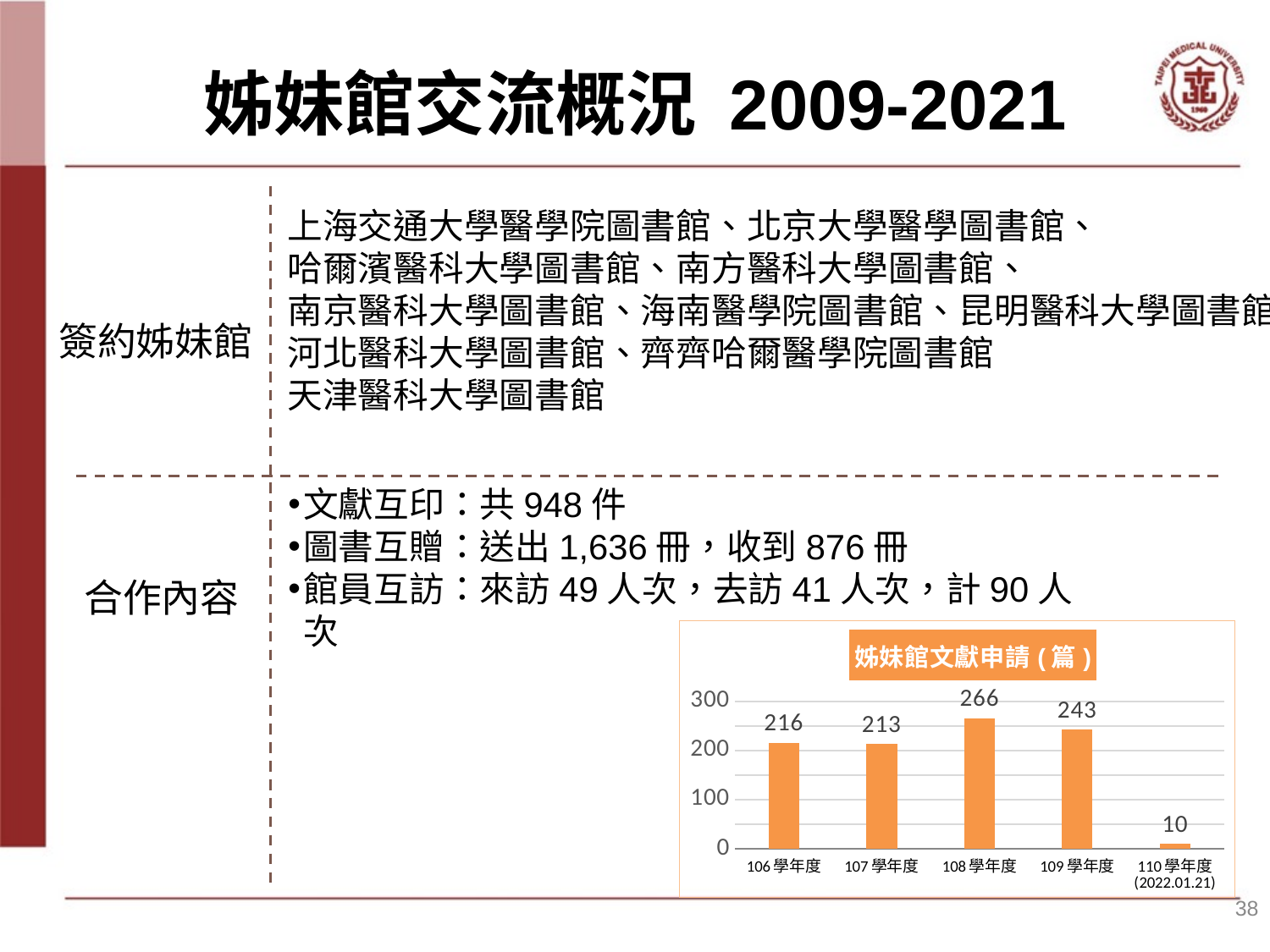

# 姊妹館交流概況 2009-2021
上海交通大學醫學院圖書館、北京大學醫學圖書館、
哈爾濱醫科大學圖書館、南方醫科大學圖書館、
南京醫科大學圖書館、海南醫學院圖書館、昆明醫科大學圖書館
河北醫科大學圖書館、齊齊哈爾醫學院圖書館
天津醫科大學圖書館
簽約姊妹館
文獻互印：共948件
圖書互贈：送出1,636冊，收到876冊
館員互訪：來訪49人次，去訪41人次，計90人次
合作內容

### Chart: 姊妹館文獻申請(篇)

| Category |  |
|---|---|
| 106學年度 | 216.0 |
| 107學年度 | 213.0 |
| 108學年度 | 266.0 |
| 109學年度
 | 243.0 |
| 110學年度
(2022.01.21) | 10.0 |
38